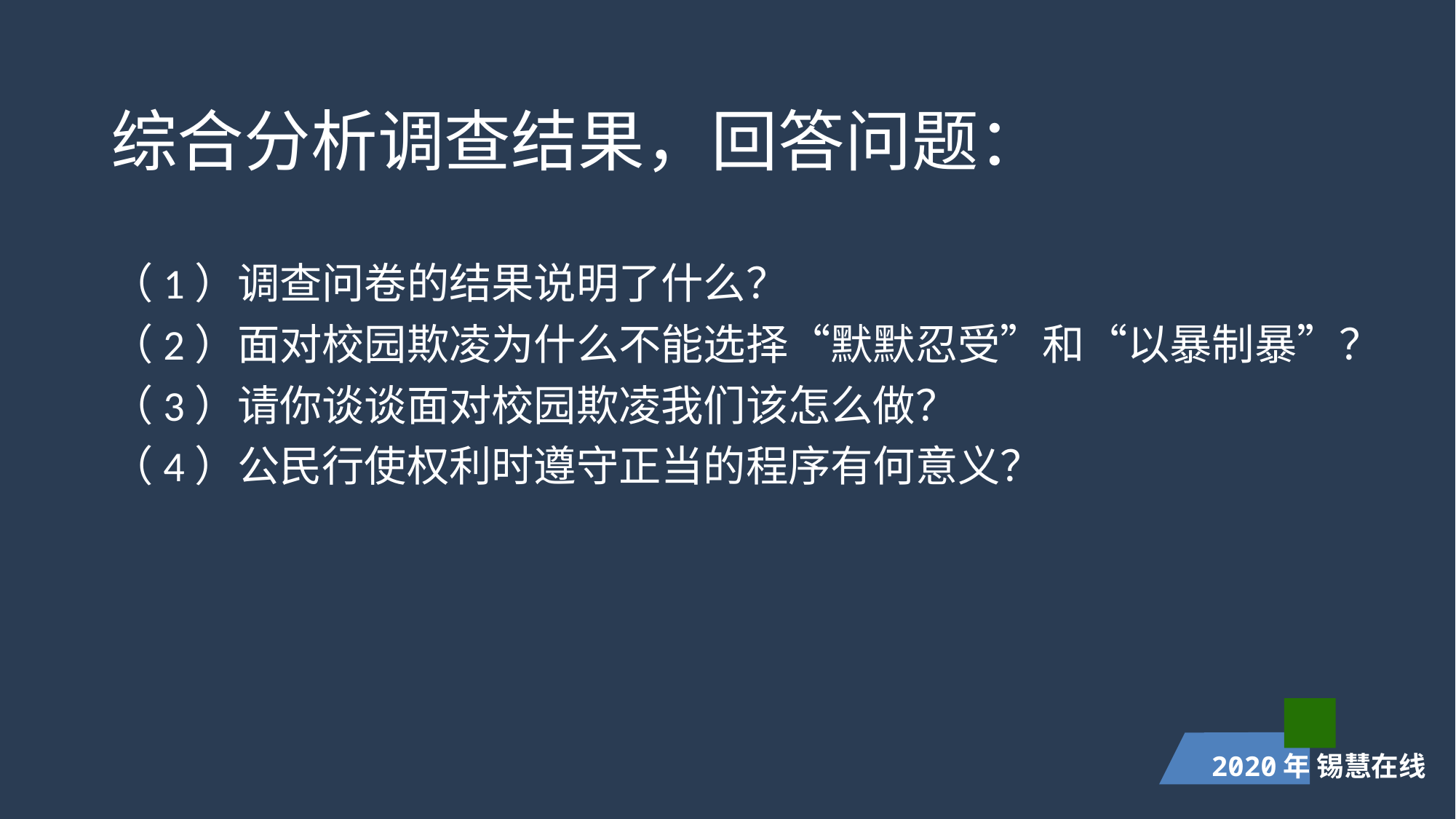

综合分析调查结果，回答问题：
（1）调查问卷的结果说明了什么？
（2）面对校园欺凌为什么不能选择“默默忍受”和“以暴制暴”？
（3）请你谈谈面对校园欺凌我们该怎么做？
（4）公民行使权利时遵守正当的程序有何意义？